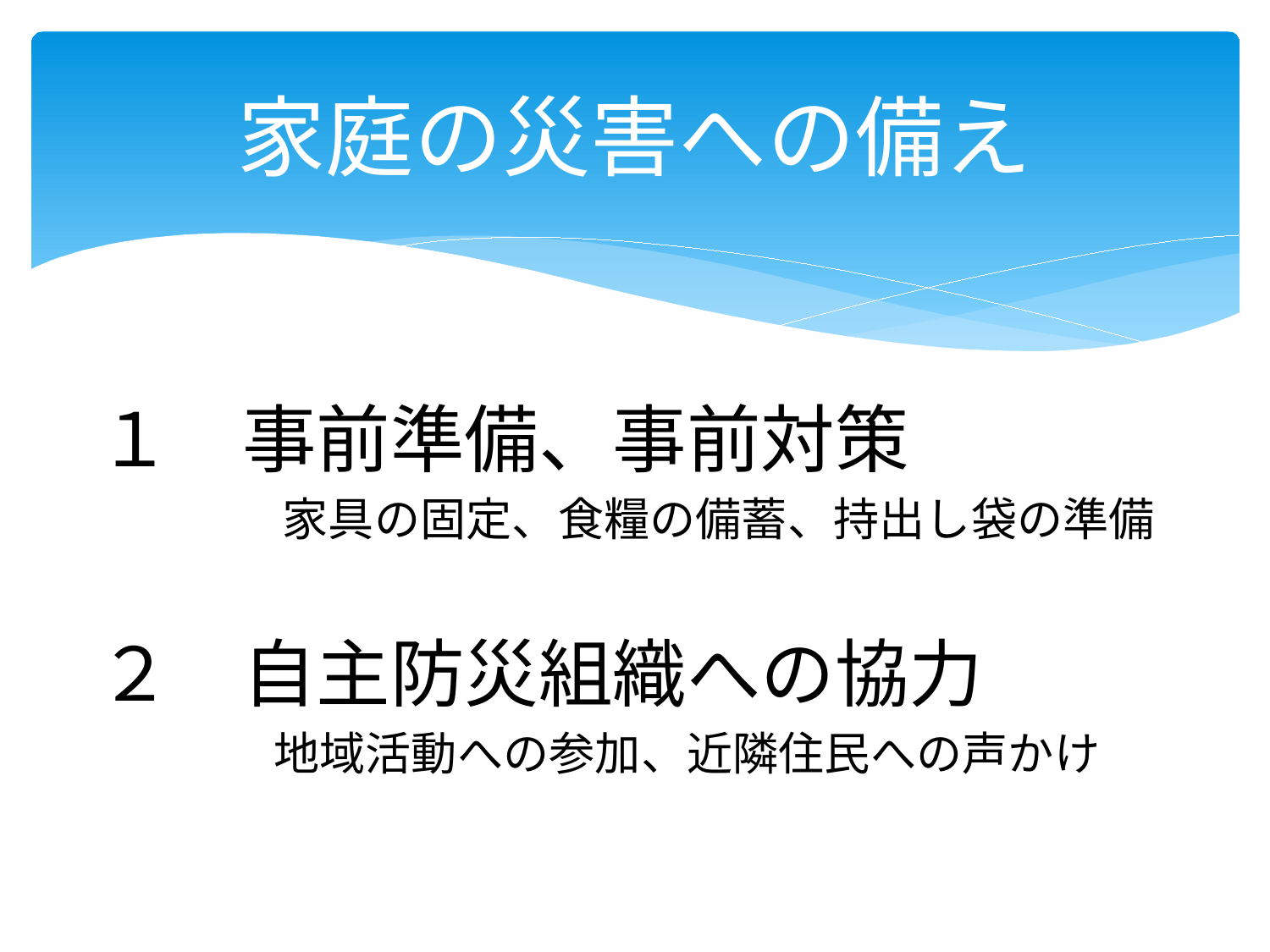

# 家庭の災害への備え
１　事前準備、事前対策
　　　　　家具の固定、食糧の備蓄、持出し袋の準備

２　自主防災組織への協力
　　　　地域活動への参加、近隣住民への声かけ